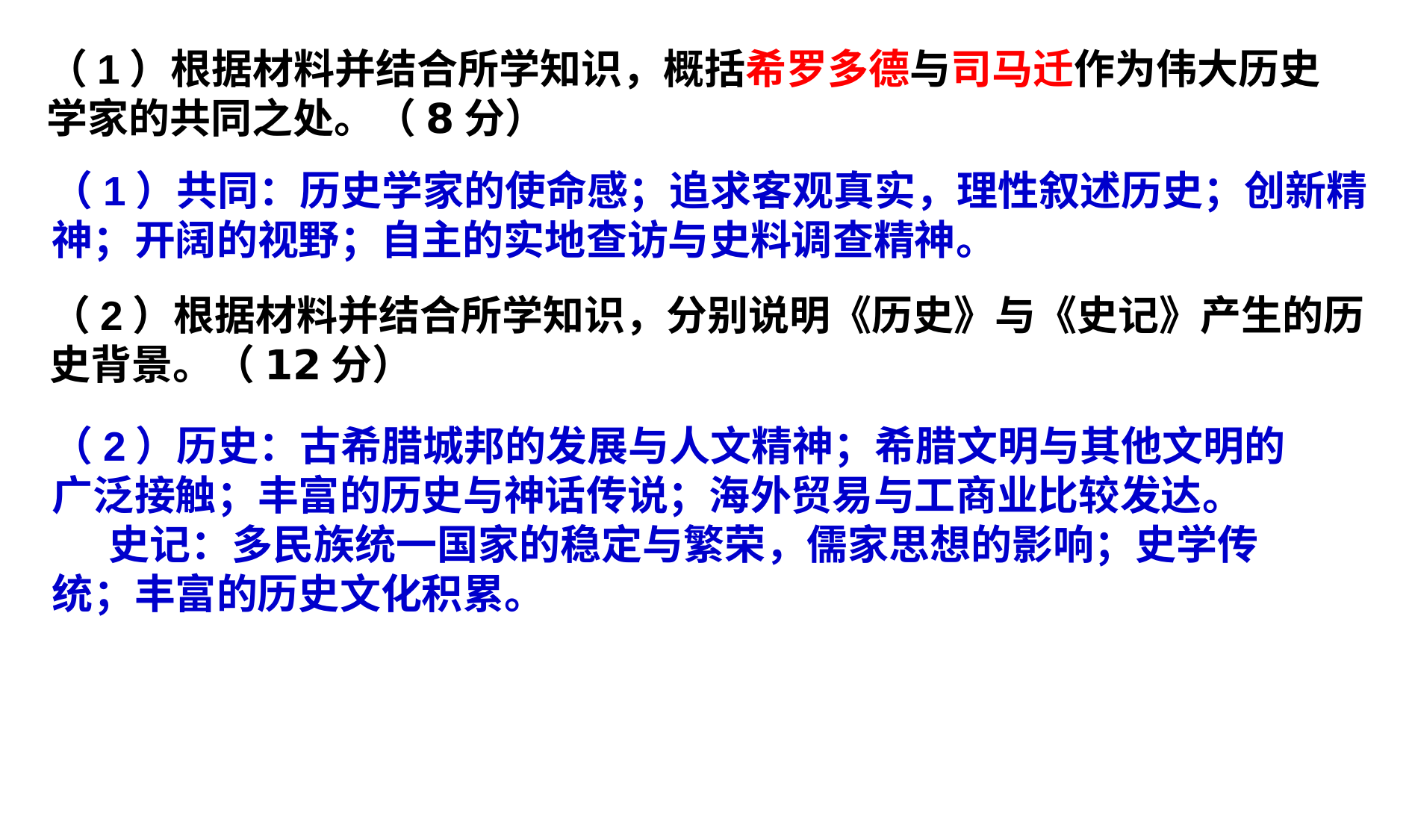

（1）根据材料并结合所学知识，概括希罗多德与司马迁作为伟大历史学家的共同之处。（8分）
（1）共同：历史学家的使命感；追求客观真实，理性叙述历史；创新精神；开阔的视野；自主的实地查访与史料调查精神。
（2）根据材料并结合所学知识，分别说明《历史》与《史记》产生的历史背景。（12分）
（2）历史：古希腊城邦的发展与人文精神；希腊文明与其他文明的广泛接触；丰富的历史与神话传说；海外贸易与工商业比较发达。
     史记：多民族统一国家的稳定与繁荣，儒家思想的影响；史学传统；丰富的历史文化积累。